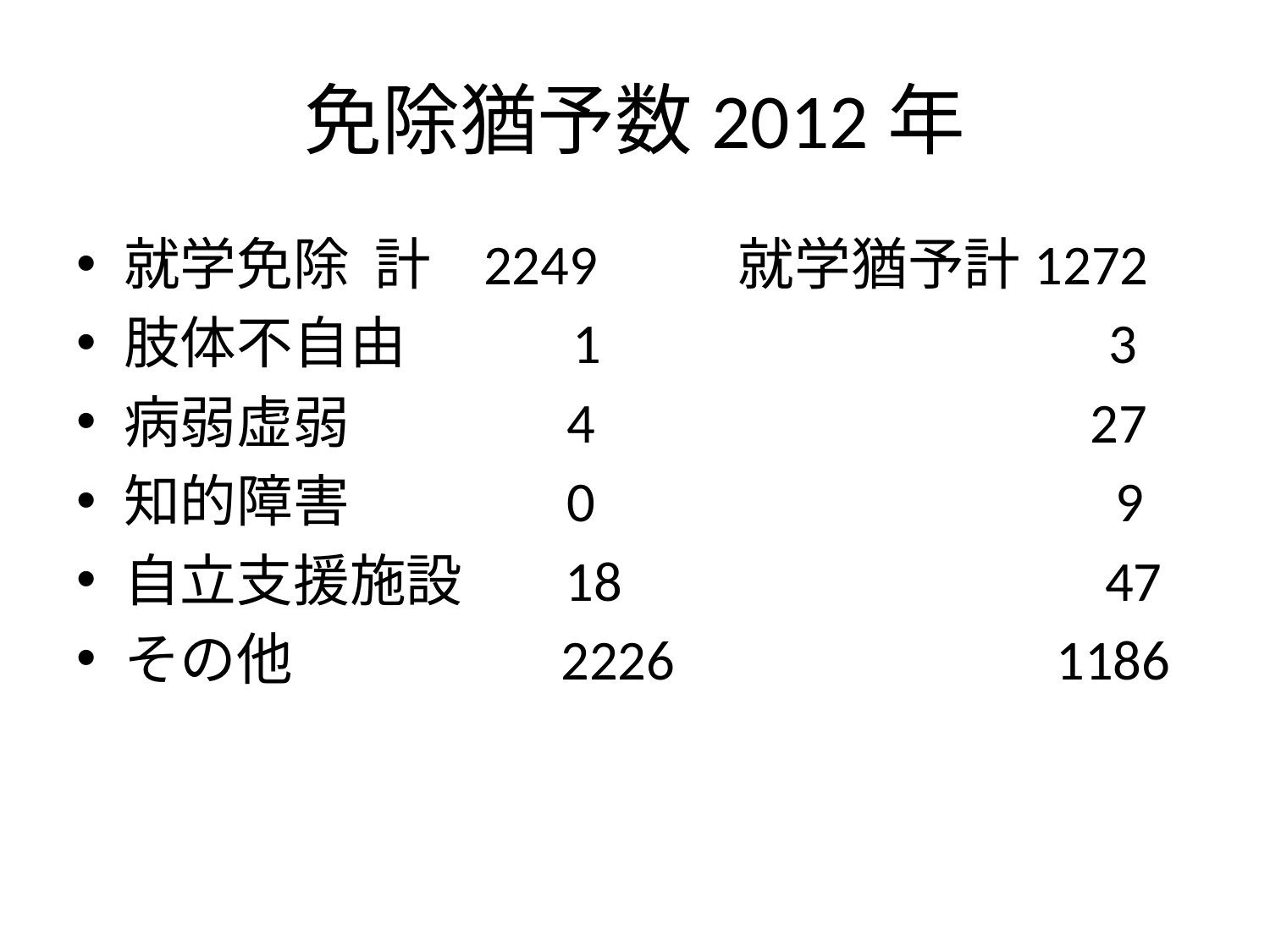

# 免除猶予数2012年
就学免除  計   2249          就学猶予計1272
肢体不自由            1                                        3
病弱虚弱                4                                       27
知的障害                0                                         9
自立支援施設       18                                      47
その他                    2226                              1186